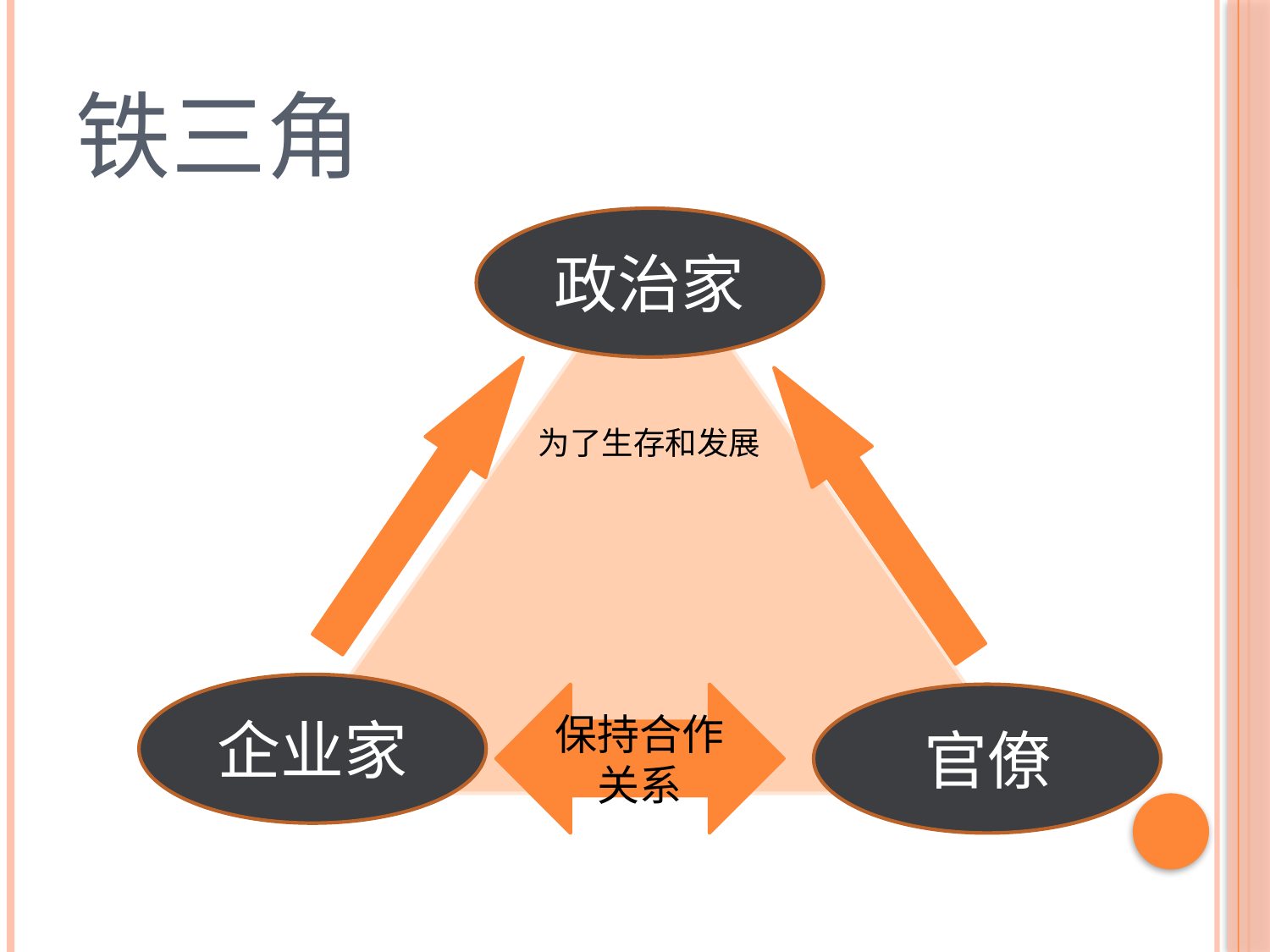

# 铁三角
政治家

为了生存和发展

企业家
官僚
保持合作关系